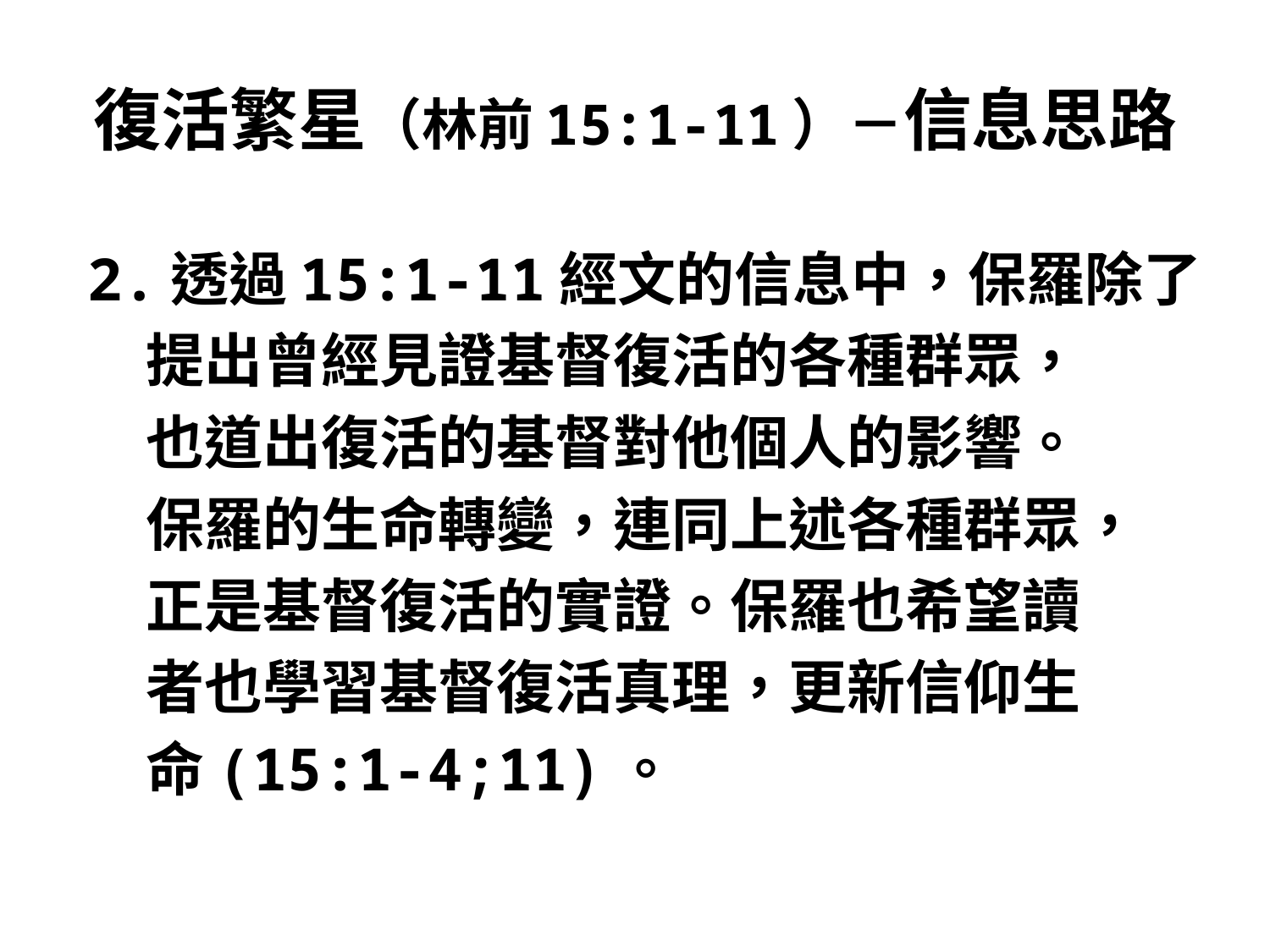

# 復活繁星（林前15:1-11）－信息思路
2.透過15:1-11經文的信息中，保羅除了
　提出曾經見證基督復活的各種群眾，
　也道出復活的基督對他個人的影響。
　保羅的生命轉變，連同上述各種群眾，
　正是基督復活的實證。保羅也希望讀
　者也學習基督復活真理，更新信仰生
　命(15:1-4;11)。